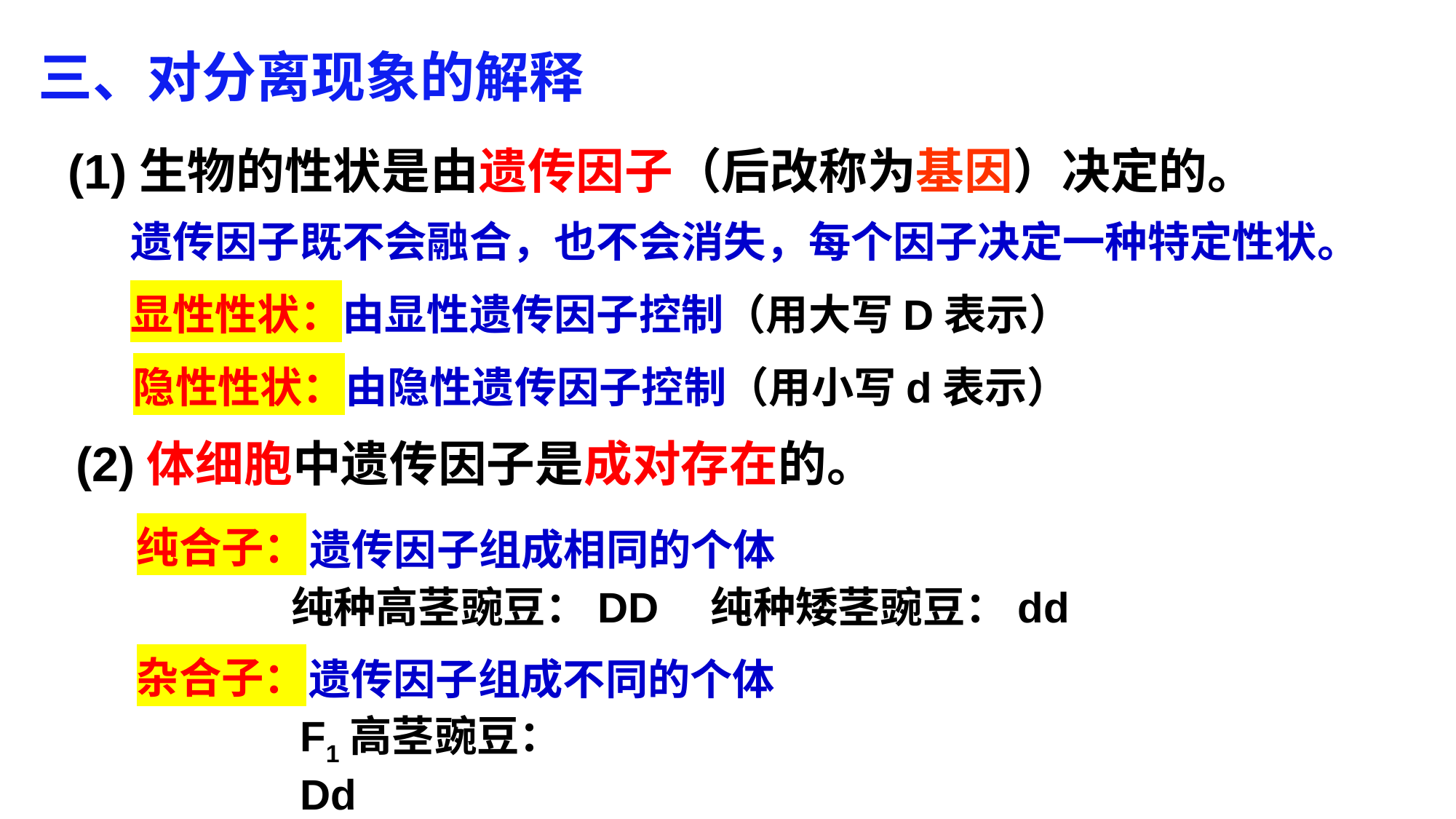

三、对分离现象的解释
(1)生物的性状是由遗传因子（后改称为基因）决定的。
遗传因子既不会融合，也不会消失，每个因子决定一种特定性状。
显性性状：由显性遗传因子控制（用大写D表示）
隐性性状：由隐性遗传因子控制（用小写d表示）
(2)体细胞中遗传因子是成对存在的。
纯合子：
遗传因子组成相同的个体
纯种矮茎豌豆：dd
纯种高茎豌豆：DD
杂合子：
遗传因子组成不同的个体
F1高茎豌豆：Dd